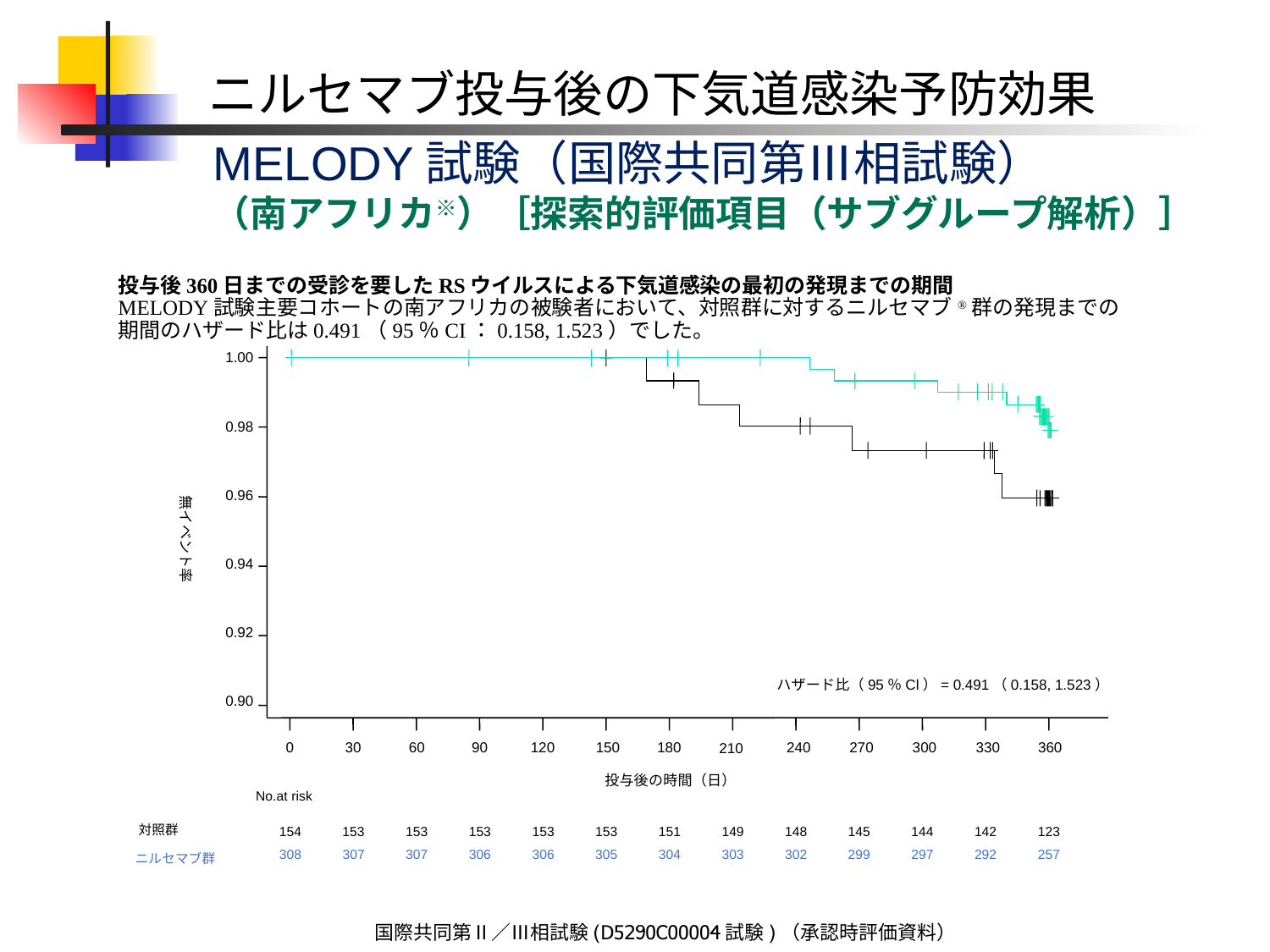

ニルセマブ投与後の下気道感染予防効果
# MELODY試験（国際共同第Ⅲ相試験） （南アフリカ※）［探索的評価項目（サブグループ解析）］
投与後360日までの受診を要したRSウイルスによる下気道感染の最初の発現までの期間
MELODY試験主要コホートの南アフリカの被験者において、対照群に対するニルセマブ®群の発現までの期間のハザード比は0.491（95％CI：0.158, 1.523）でした。

1.00

0.98

無イベント率
0.96

0.94

0.92

ハザード比（95％Cl）= 0.491（0.158, 1.523）
0.90

0
30
60
90
120
150
180
240
270
300
330
360
210
投与後の時間（日）
No.at risk
対照群
154
308
153
307
153
307
153
306
153
306
153
305
151
304
149
303
148
302
145
299
144
297
142
292
123
257
ニルセマブ群

国際共同第Ⅱ／Ⅲ相試験(D5290C00004試験)（承認時評価資料）